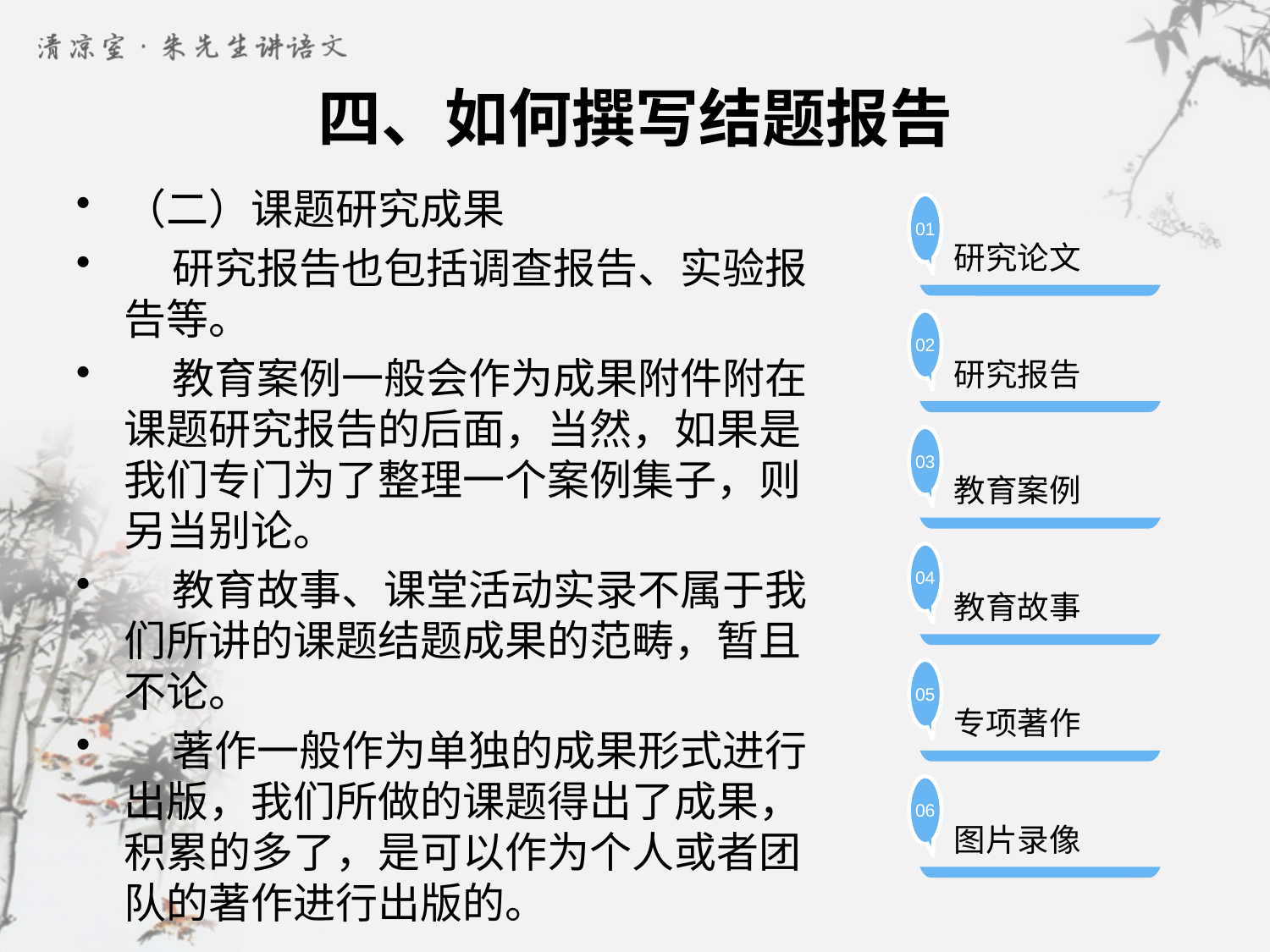

# 四、如何撰写结题报告
（二）课题研究成果
    研究报告也包括调查报告、实验报告等。
    教育案例一般会作为成果附件附在课题研究报告的后面，当然，如果是我们专门为了整理一个案例集子，则另当别论。
    教育故事、课堂活动实录不属于我们所讲的课题结题成果的范畴，暂且不论。
    著作一般作为单独的成果形式进行出版，我们所做的课题得出了成果，积累的多了，是可以作为个人或者团队的著作进行出版的。
01

研究论文

02

研究报告

03

教育案例

04

教育故事

05

专项著作

06

图片录像